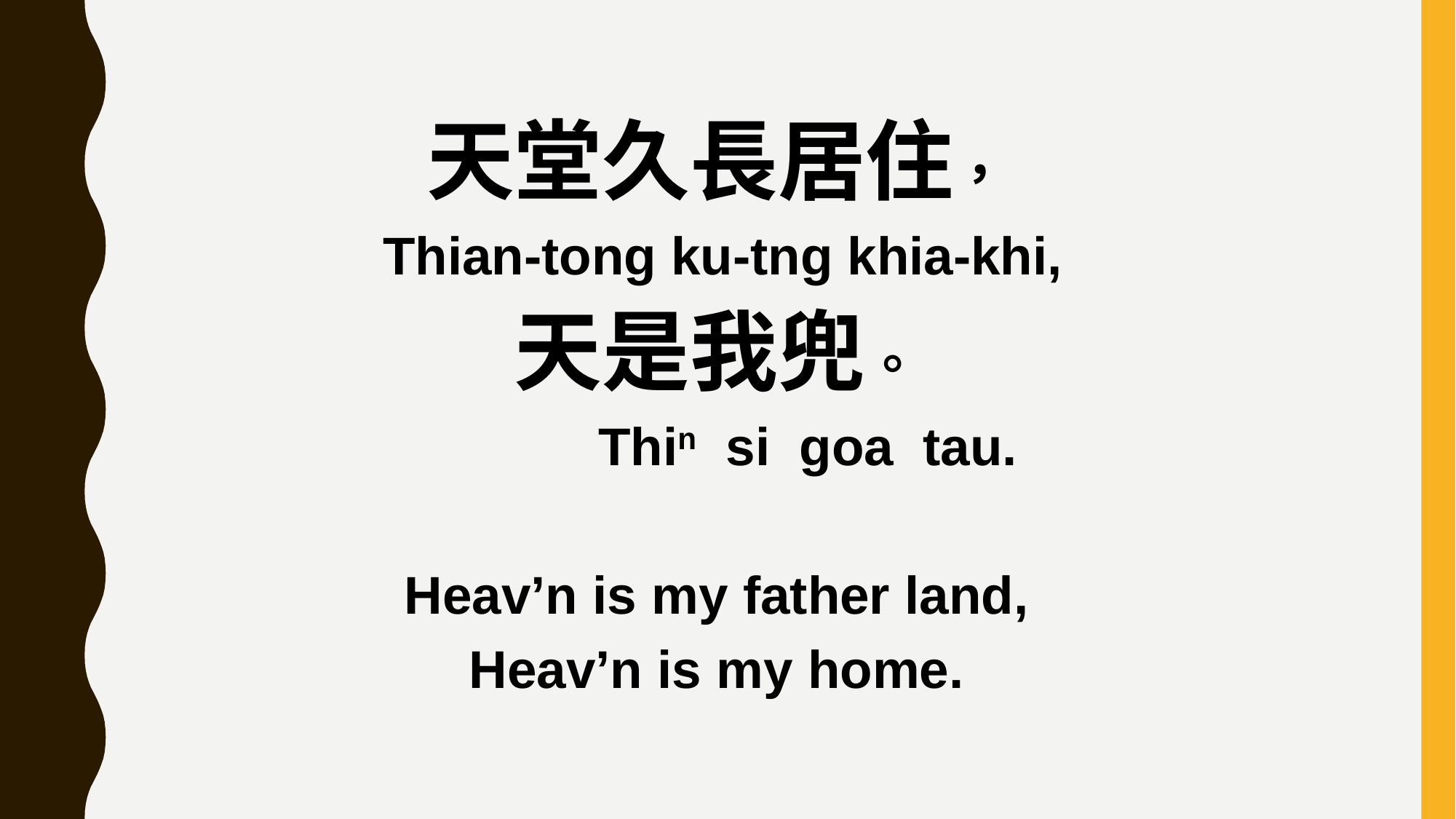

天堂久長居住，
 Thian-tong ku-tng khia-khi,
天是我兜。
                             Thin  si  goa  tau.

Heav’n is my father land,
Heav’n is my home.